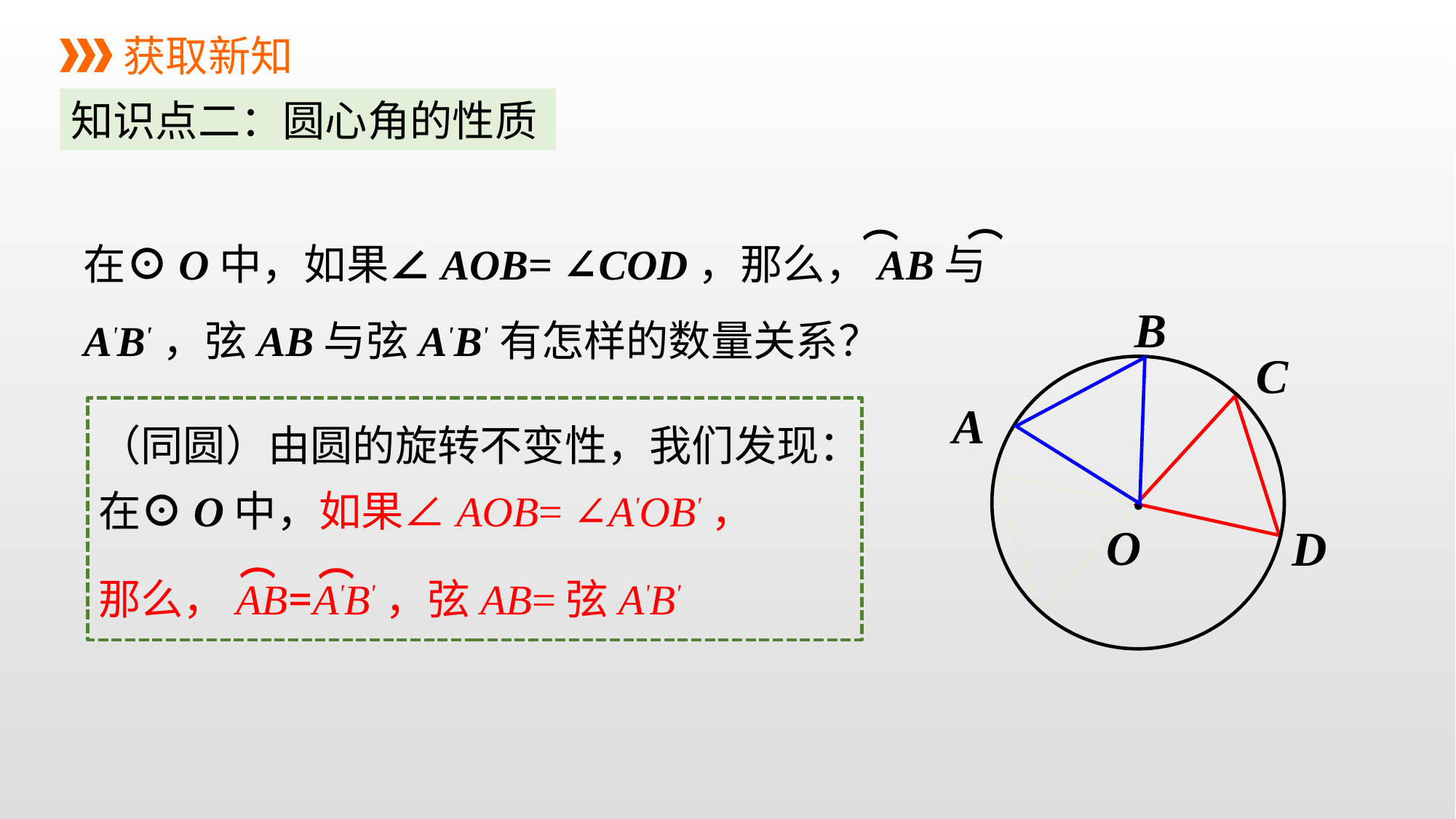

获取新知

知识点二：圆心角的性质
在⊙O中，如果∠AOB= ∠COD，那么，AB与A'B'，弦AB与弦A'B'有怎样的数量关系？
⌒
⌒
B
C
·

A

（同圆）由圆的旋转不变性，我们发现：在⊙O中，如果∠AOB= ∠A'OB'，
那么，AB=A'B'，弦AB=弦A'B'
⌒
⌒
O
D